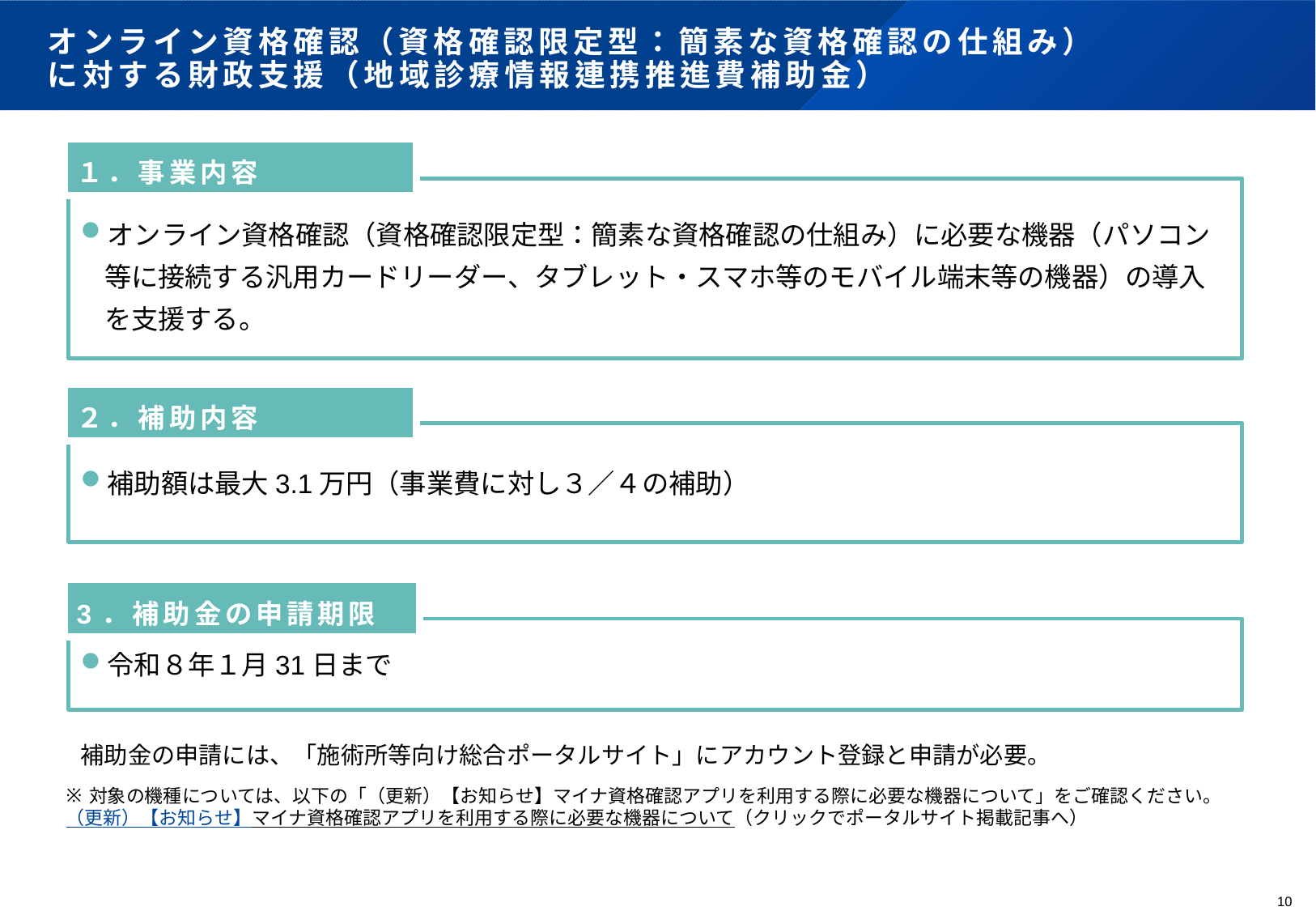

# オンライン資格確認（資格確認限定型：簡素な資格確認の仕組み） に対する財政支援（地域診療情報連携推進費補助金）
１．事業内容

オンライン資格確認（資格確認限定型：簡素な資格確認の仕組み）に必要な機器（パソコン等に接続する汎用カードリーダー、タブレット・スマホ等のモバイル端末等の機器）の導入を支援する。

２．補助内容
補助額は最大3.1万円（事業費に対し３／４の補助）
3．補助金の申請期限
令和８年１月31日まで
補助金の申請には、「施術所等向け総合ポータルサイト」にアカウント登録と申請が必要。
対象の機種については、以下の「（更新）【お知らせ】マイナ資格確認アプリを利用する際に必要な機器について」をご確認ください。
（更新）【お知らせ】マイナ資格確認アプリを利用する際に必要な機器について（クリックでポータルサイト掲載記事へ）